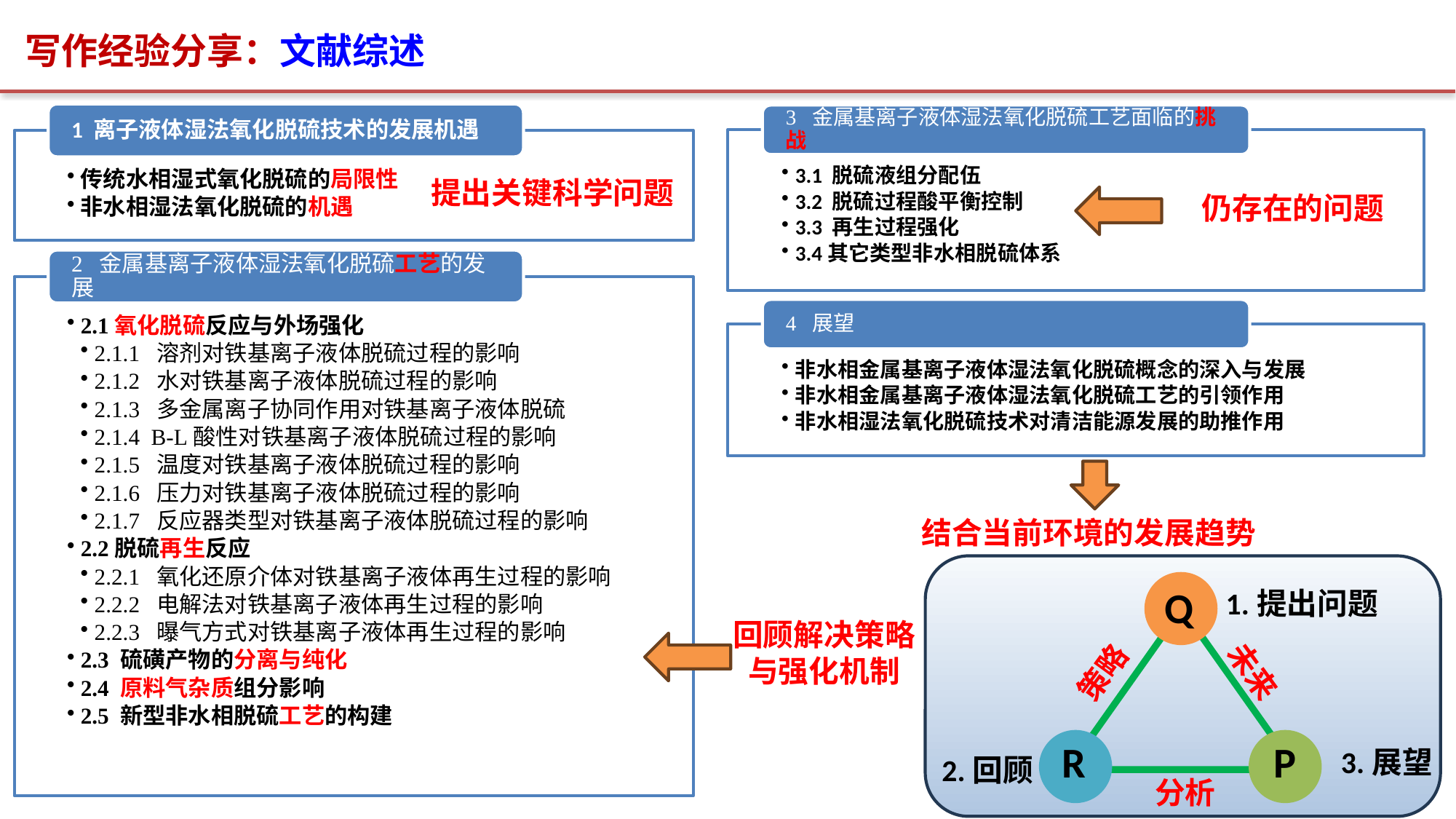

写作经验分享：文献综述
传统水相湿式氧化脱硫的局限性
非水相湿法氧化脱硫的机遇
1 离子液体湿法氧化脱硫技术的发展机遇
2.1氧化脱硫反应与外场强化
2.1.1  溶剂对铁基离子液体脱硫过程的影响
2.1.2  水对铁基离子液体脱硫过程的影响
2.1.3  多金属离子协同作用对铁基离子液体脱硫
2.1.4  B-L酸性对铁基离子液体脱硫过程的影响
2.1.5  温度对铁基离子液体脱硫过程的影响
2.1.6  压力对铁基离子液体脱硫过程的影响
2.1.7  反应器类型对铁基离子液体脱硫过程的影响
2.2脱硫再生反应
2.2.1  氧化还原介体对铁基离子液体再生过程的影响
2.2.2  电解法对铁基离子液体再生过程的影响
2.2.3  曝气方式对铁基离子液体再生过程的影响
2.3 硫磺产物的分离与纯化
2.4 原料气杂质组分影响
2.5 新型非水相脱硫工艺的构建
2  金属基离子液体湿法氧化脱硫工艺的发展
3.1 脱硫液组分配伍
3.2 脱硫过程酸平衡控制
3.3 再生过程强化
3.4其它类型非水相脱硫体系
3  金属基离子液体湿法氧化脱硫工艺面临的挑战
非水相金属基离子液体湿法氧化脱硫概念的深入与发展
非水相金属基离子液体湿法氧化脱硫工艺的引领作用
非水相湿法氧化脱硫技术对清洁能源发展的助推作用
4  展望
提出关键科学问题
仍存在的问题

结合当前环境的发展趋势

Q
1.提出问题

回顾解决策略
与强化机制

未来
策略
R

P

3.展望
2.回顾
分析